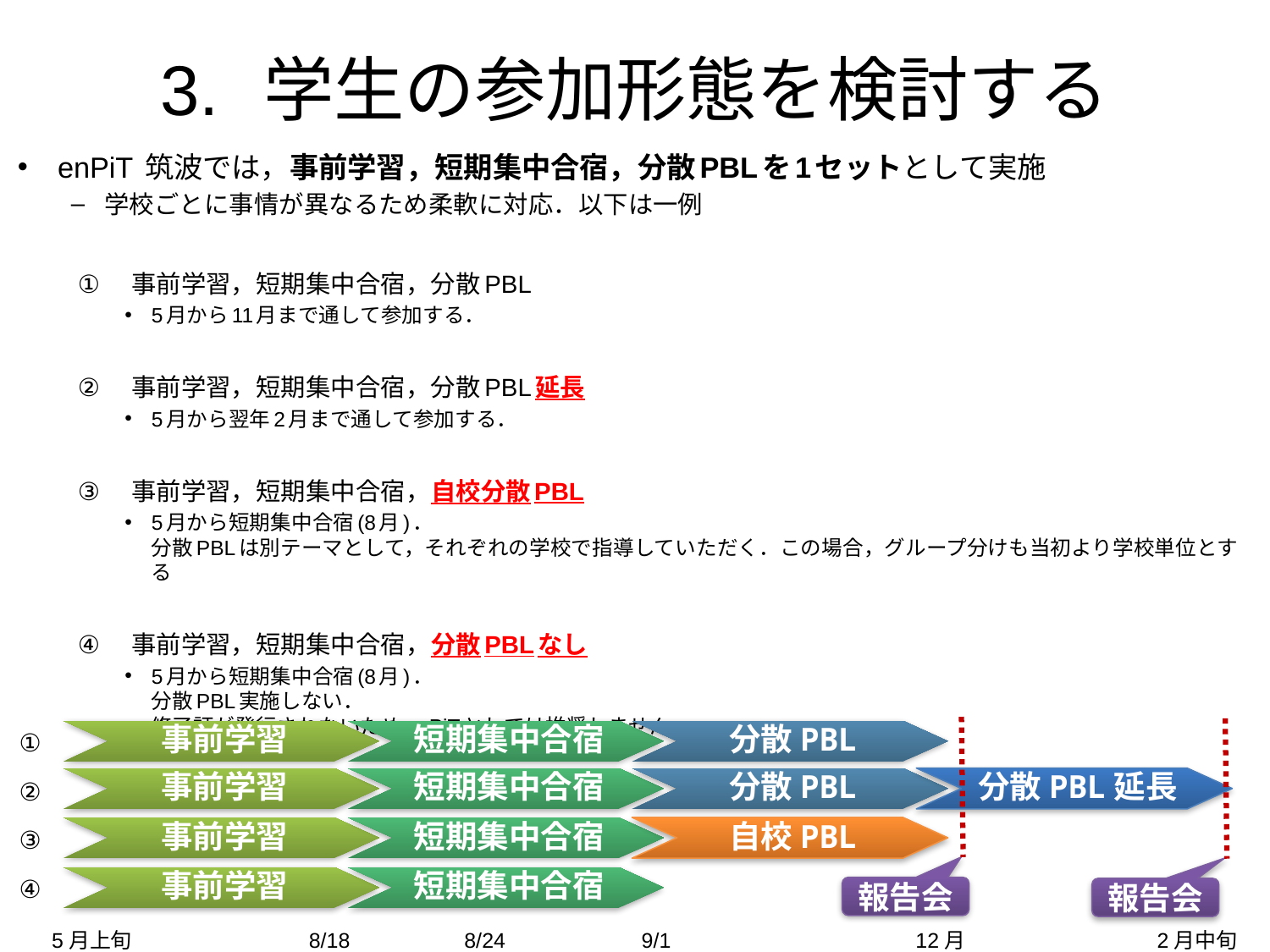

# 学生の参加形態を検討する
enPiT 筑波では，事前学習，短期集中合宿，分散PBLを1セットとして実施
学校ごとに事情が異なるため柔軟に対応．以下は一例

事前学習，短期集中合宿，分散PBL
5月から11月まで通して参加する．

事前学習，短期集中合宿，分散PBL延長
5月から翌年2月まで通して参加する．

事前学習，短期集中合宿，自校分散PBL
5月から短期集中合宿(8月)．
分散PBLは別テーマとして，それぞれの学校で指導していただく．この場合，グループ分けも当初より学校単位とする

事前学習，短期集中合宿，分散PBLなし
5月から短期集中合宿(8月)．
分散PBL実施しない．
修了証が発行されないためenPiTとしては推奨しません

事前学習
短期集中合宿
分散PBL
①
事前学習
短期集中合宿
分散PBL
分散PBL延長
②
事前学習
短期集中合宿
自校PBL
③
事前学習
短期集中合宿
④
報告会
報告会
5月上旬
8/18
8/24
9/1
12月
 2月中旬